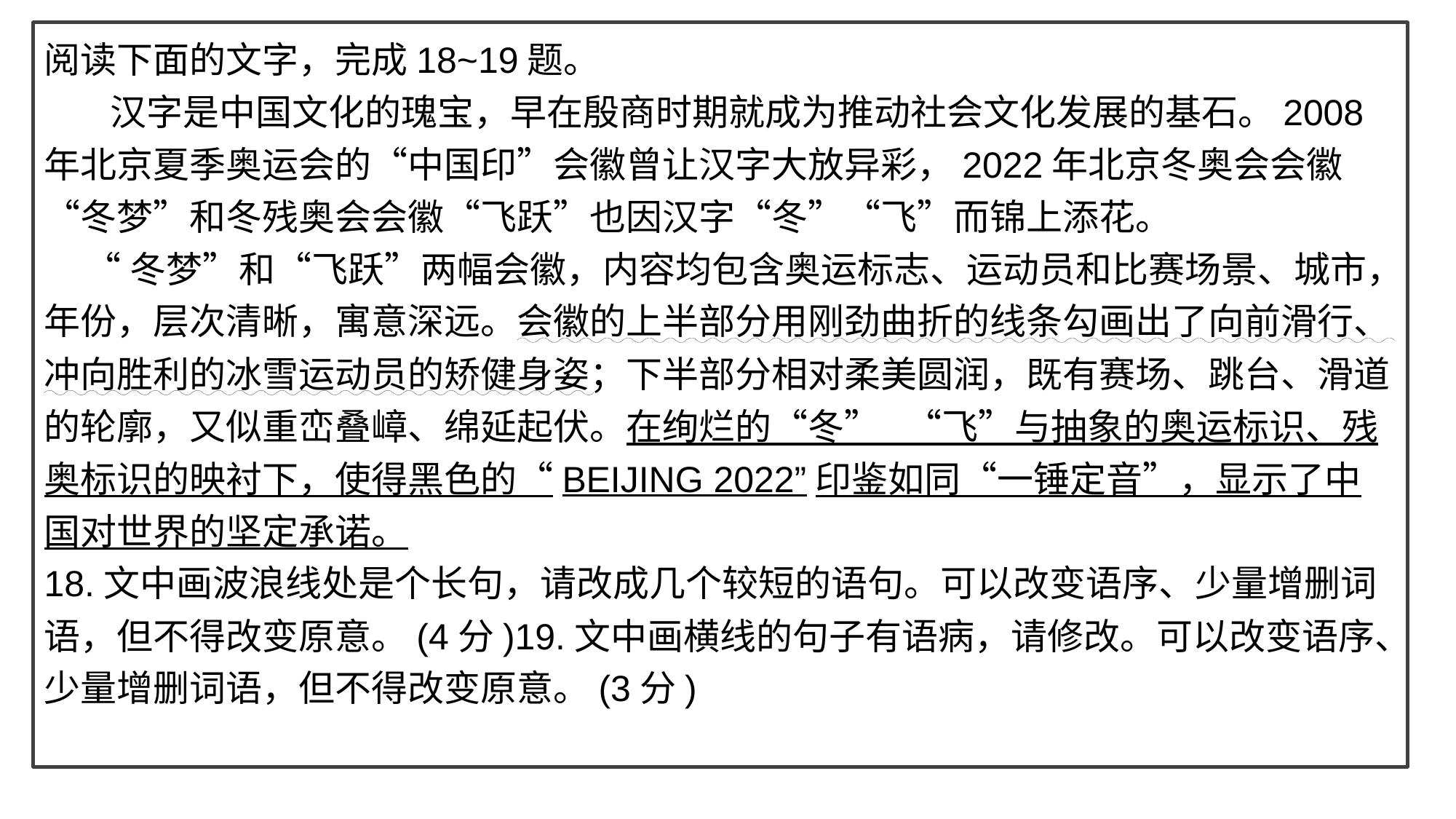

阅读下面的文字，完成18~19题。
       汉字是中国文化的瑰宝，早在殷商时期就成为推动社会文化发展的基石。2008年北京夏季奥运会的“中国印”会徽曾让汉字大放异彩，2022年北京冬奥会会徽“冬梦”和冬残奥会会徽“飞跃”也因汉字“冬”“飞”而锦上添花。
     “冬梦”和“飞跃”两幅会徽，内容均包含奥运标志、运动员和比赛场景、城市，年份，层次清晰，寓意深远。会徽的上半部分用刚劲曲折的线条勾画出了向前滑行、冲向胜利的冰雪运动员的矫健身姿；下半部分相对柔美圆润，既有赛场、跳台、滑道的轮廓，又似重峦叠嶂、绵延起伏。在绚烂的“冬”   “飞”与抽象的奥运标识、残奥标识的映衬下，使得黑色的“BEIJING 2022”印鉴如同“一锤定音”，显示了中国对世界的坚定承诺。
18.文中画波浪线处是个长句，请改成几个较短的语句。可以改变语序、少量增删词语，但不得改变原意。(4分)19.文中画横线的句子有语病，请修改。可以改变语序、少量增删词语，但不得改变原意。(3分)